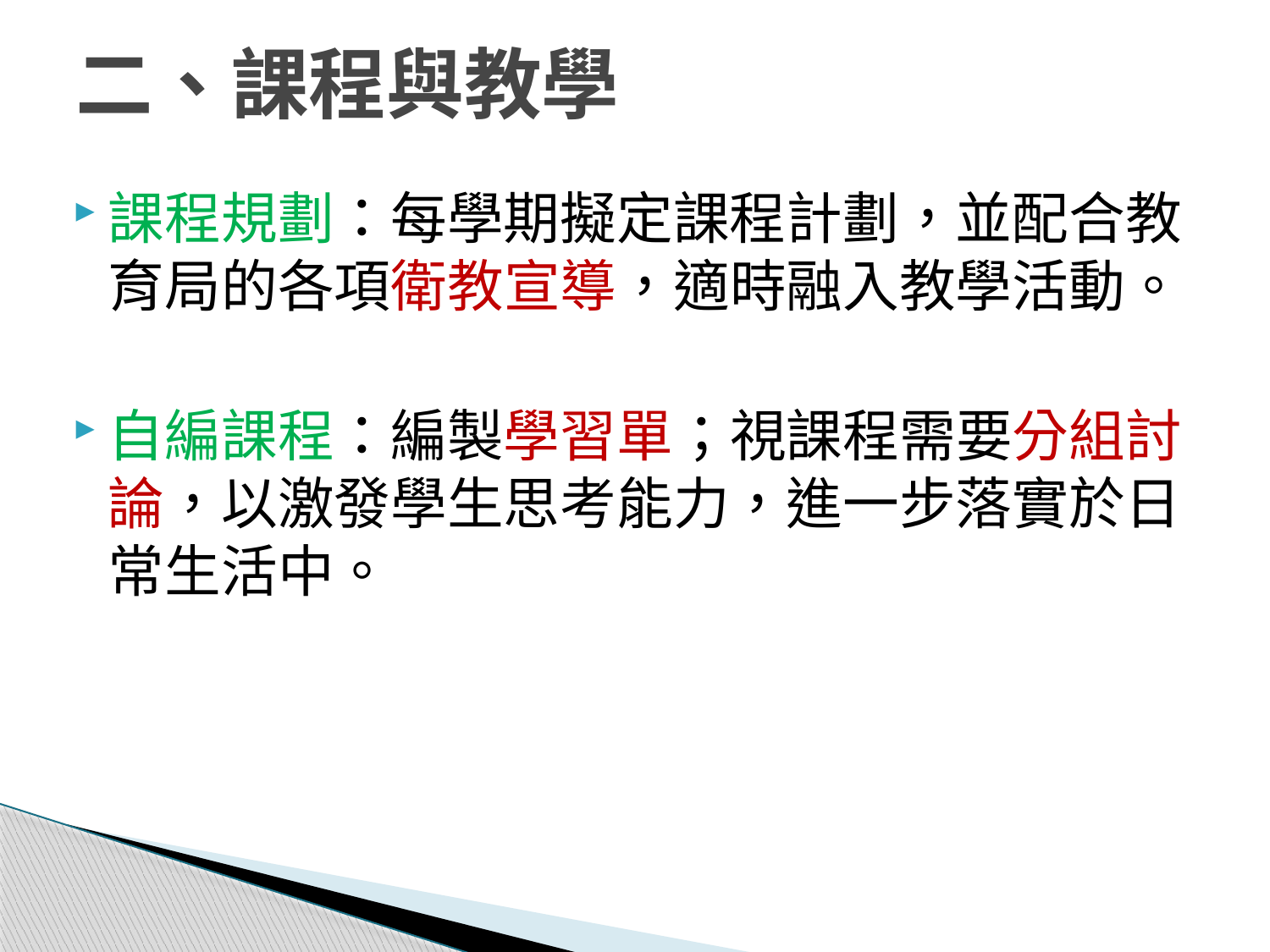

# 二、課程與教學
課程規劃：每學期擬定課程計劃，並配合教育局的各項衛教宣導，適時融入教學活動。

自編課程：編製學習單；視課程需要分組討論，以激發學生思考能力，進一步落實於日常生活中。